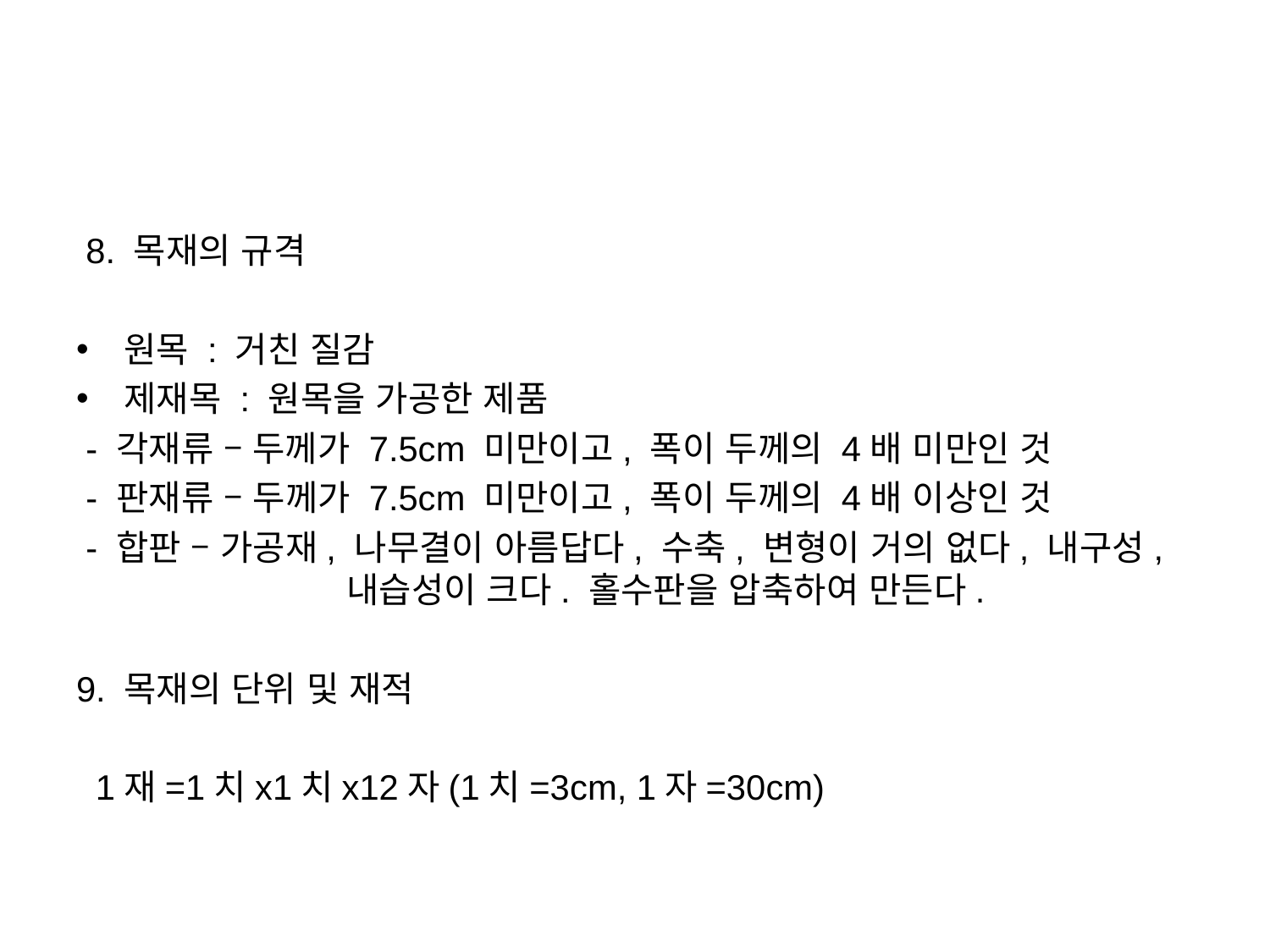

#
 8. 목재의 규격

원목 : 거친 질감
제재목 : 원목을 가공한 제품
 - 각재류 – 두께가 7.5cm 미만이고, 폭이 두께의 4배 미만인 것
 - 판재류 – 두께가 7.5cm 미만이고, 폭이 두께의 4배 이상인 것
 - 합판 – 가공재, 나무결이 아름답다, 수축, 변형이 거의 없다, 내구성,                          내습성이 크다. 홀수판을 압축하여 만든다.

9. 목재의 단위 및 재적

  1재=1치x1치x12자(1치=3cm, 1자=30cm)